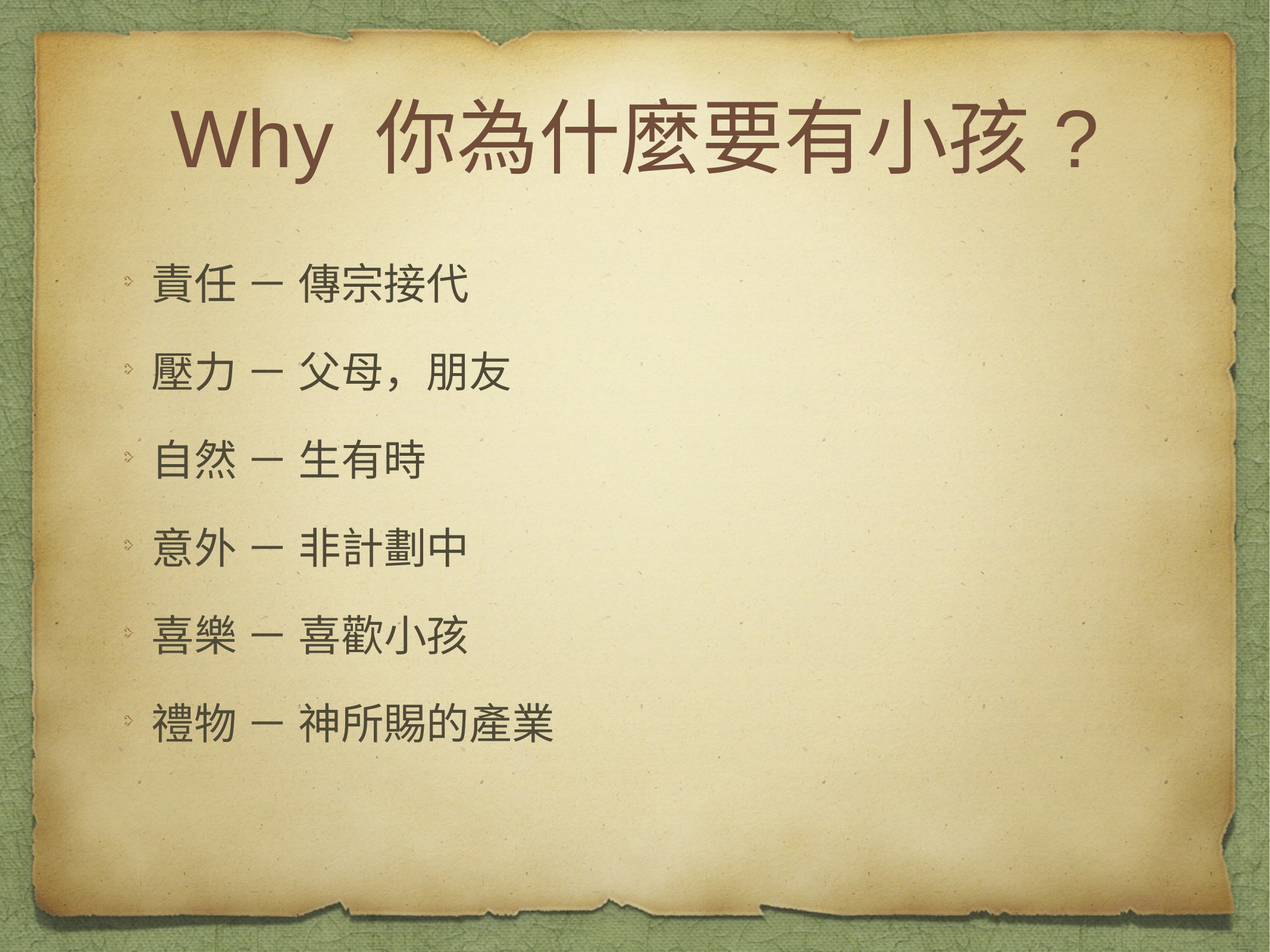

Why 你為什麼要有小孩?
責任 － 傳宗接代
壓力 － 父母，朋友
自然 － 生有時
意外 － 非計劃中
喜樂 － 喜歡小孩
禮物 － 神所賜的產業